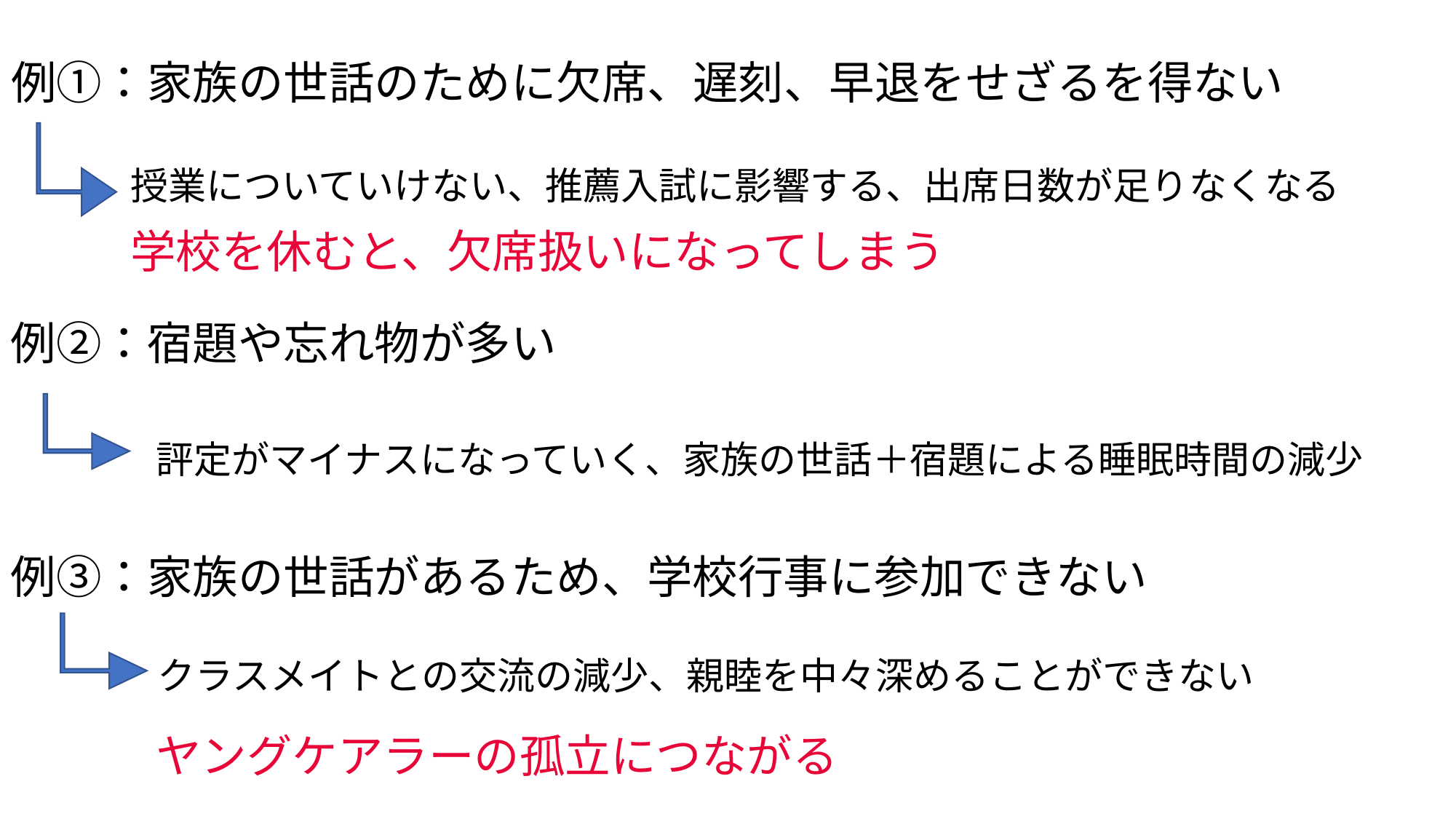

# 例①：家族の世話のために欠席、遅刻、早退をせざるを得ない

授業についていけない、推薦入試に影響する、出席日数が足りなくなる
学校を休むと、欠席扱いになってしまう
例②：宿題や忘れ物が多い

評定がマイナスになっていく、家族の世話＋宿題による睡眠時間の減少
例③：家族の世話があるため、学校行事に参加できない

クラスメイトとの交流の減少、親睦を中々深めることができない
ヤングケアラーの孤立につながる